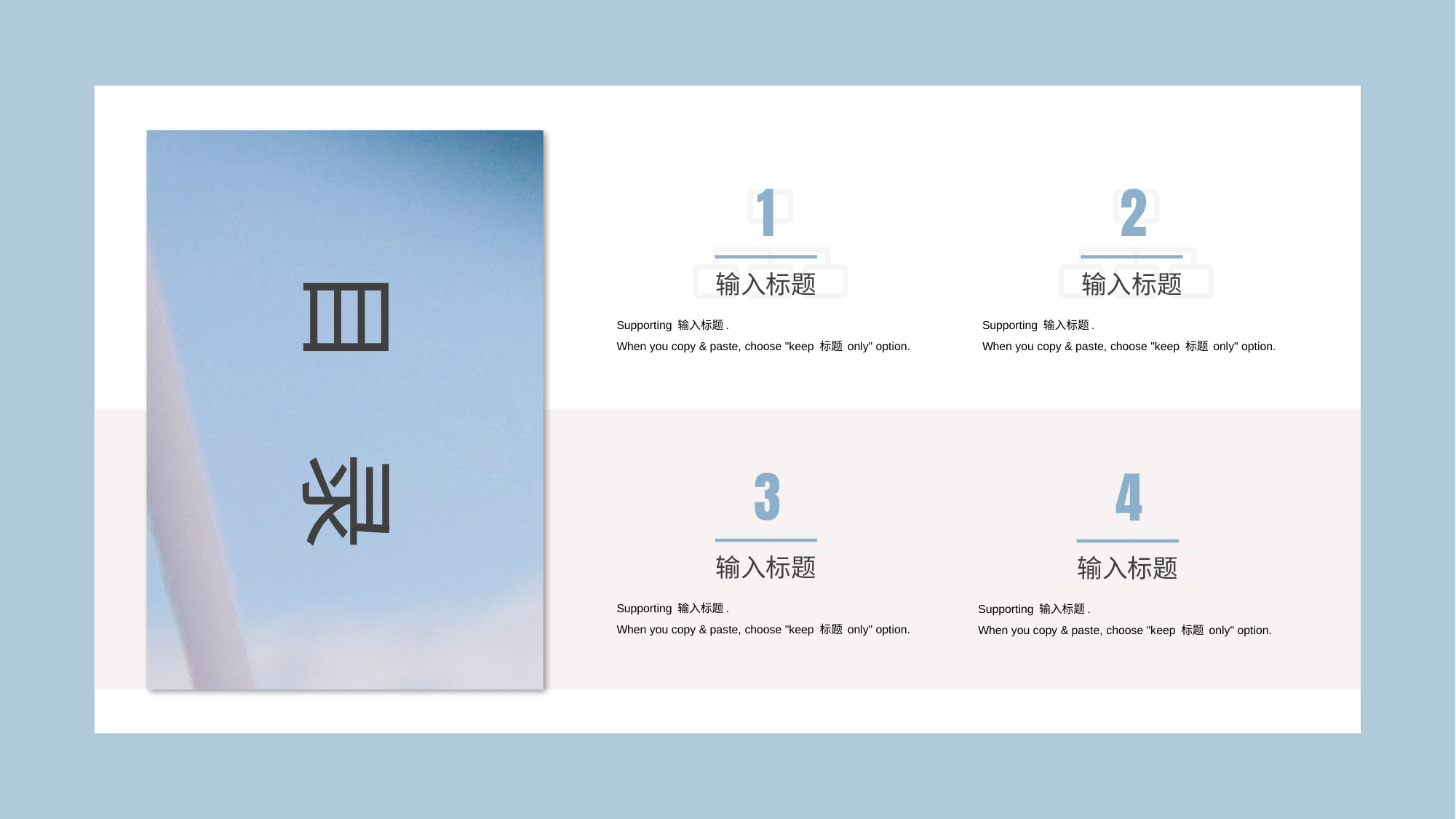

目 录
1

输入标题
Supporting 输入标题.
When you copy & paste, choose "keep 标题 only" option.
2

输入标题
Supporting 输入标题.
When you copy & paste, choose "keep 标题 only" option.
3

输入标题
Supporting 输入标题.
When you copy & paste, choose "keep 标题 only" option.
4

输入标题
Supporting 输入标题.
When you copy & paste, choose "keep 标题 only" option.